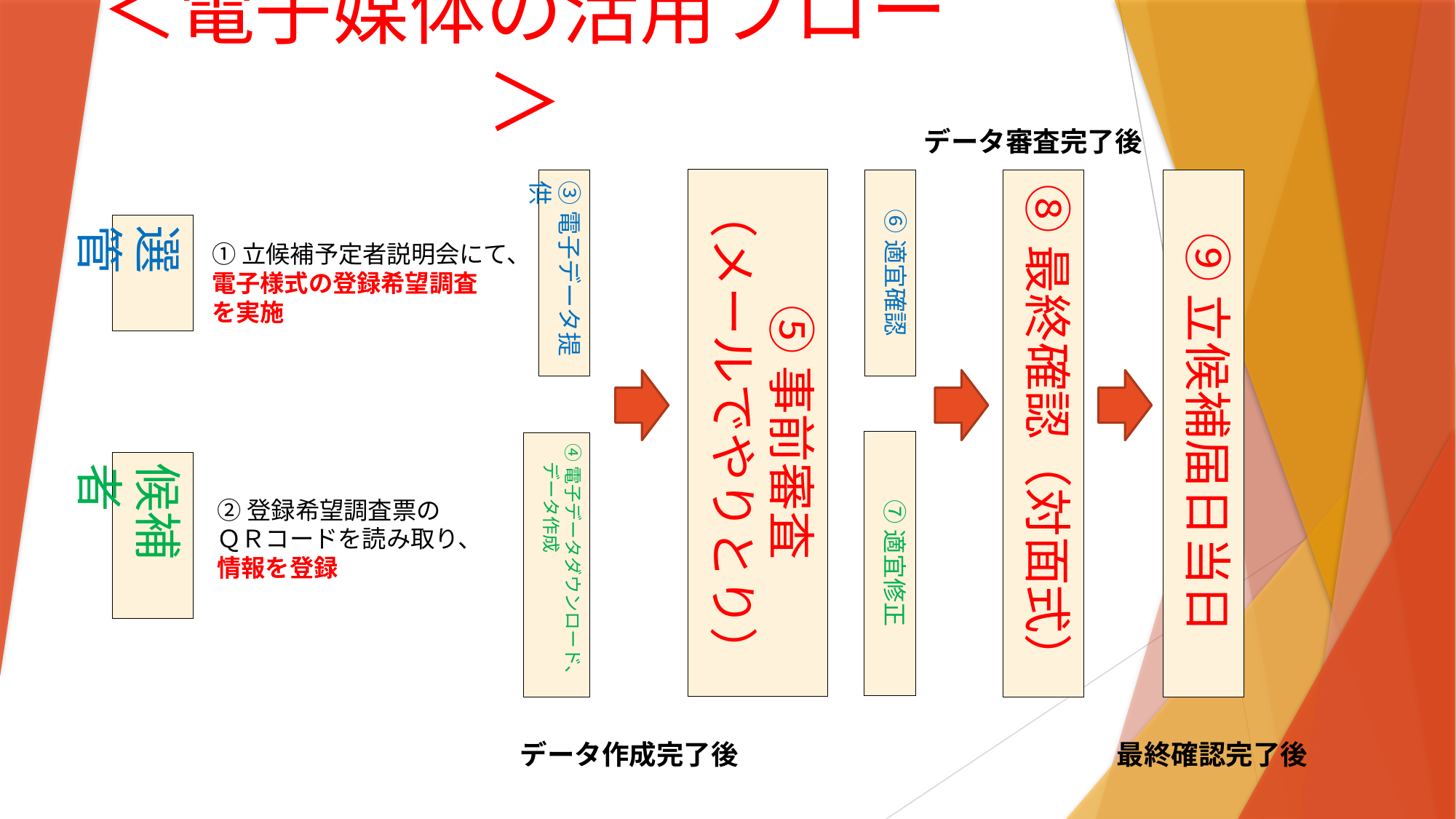

# ＜電子媒体の活用フロー＞
データ審査完了後
⑤事前審査
（メールでやりとり）
③電子データ提供
⑥適宜確認
⑧最終確認（対面式）
⑨立候補届日当日
選管
①立候補予定者説明会にて、
電子様式の登録希望調査
を実施

⑦適宜修正
④電子データダウンロード、
　データ作成
候補者
②登録希望調査票の
ＱＲコードを読み取り、
情報を登録
データ作成完了後
最終確認完了後